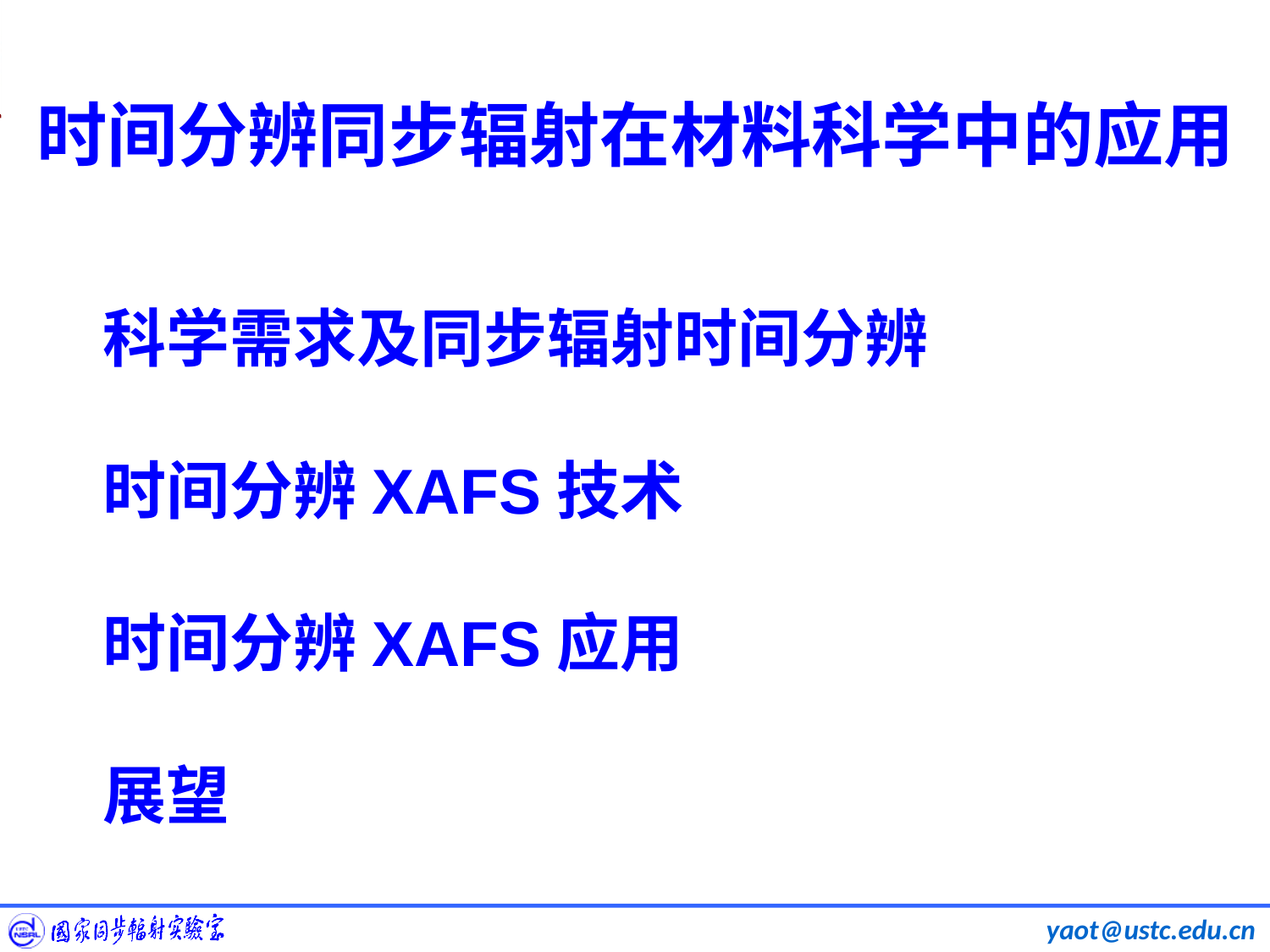

时间分辨同步辐射在材料科学中的应用
科学需求及同步辐射时间分辨
时间分辨XAFS技术
时间分辨XAFS应用
展望